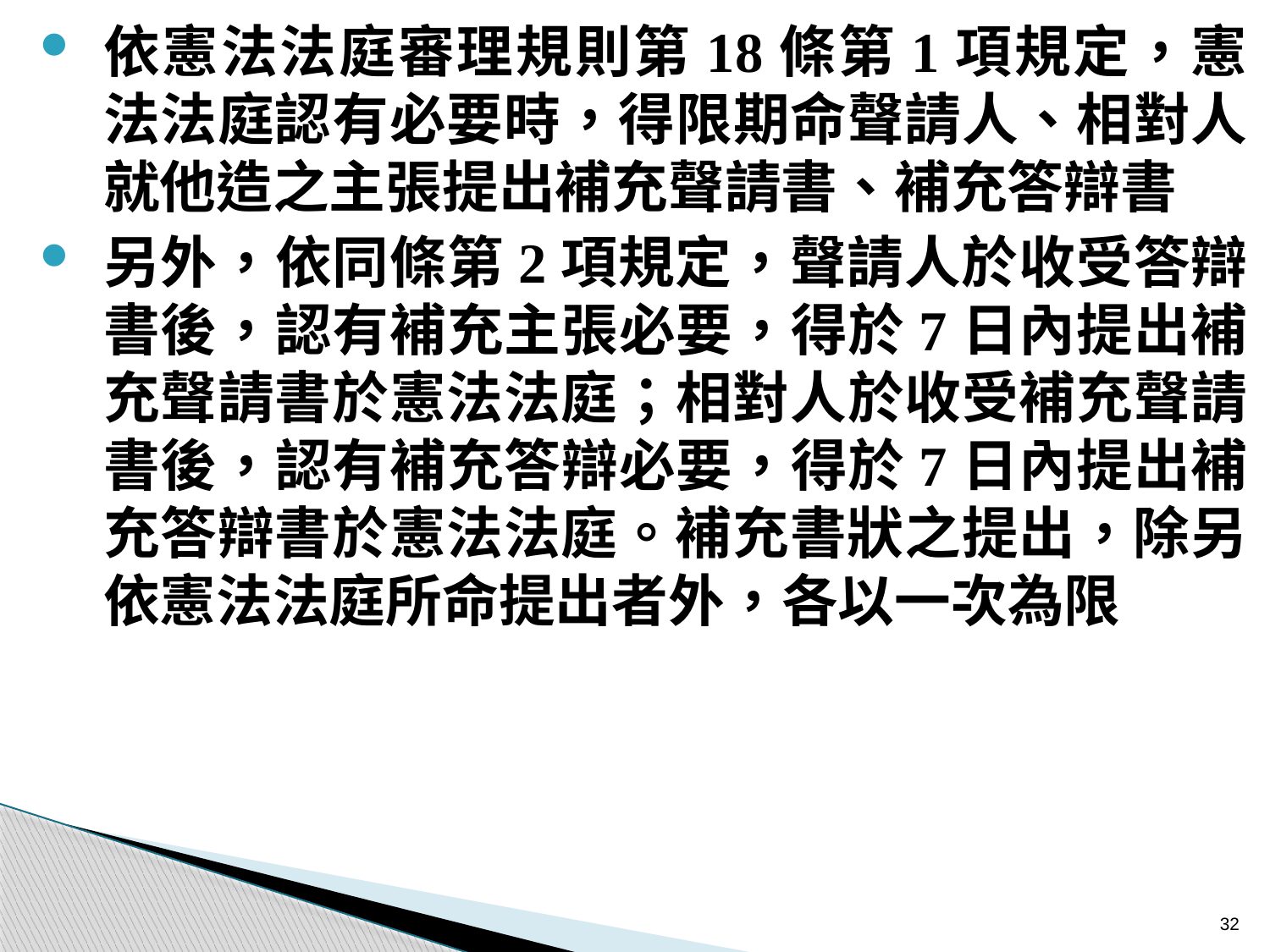

依憲法法庭審理規則第18條第1項規定，憲法法庭認有必要時，得限期命聲請人、相對人就他造之主張提出補充聲請書、補充答辯書
另外，依同條第2項規定，聲請人於收受答辯書後，認有補充主張必要，得於7日內提出補充聲請書於憲法法庭；相對人於收受補充聲請書後，認有補充答辯必要，得於7日內提出補充答辯書於憲法法庭。補充書狀之提出，除另依憲法法庭所命提出者外，各以一次為限
32